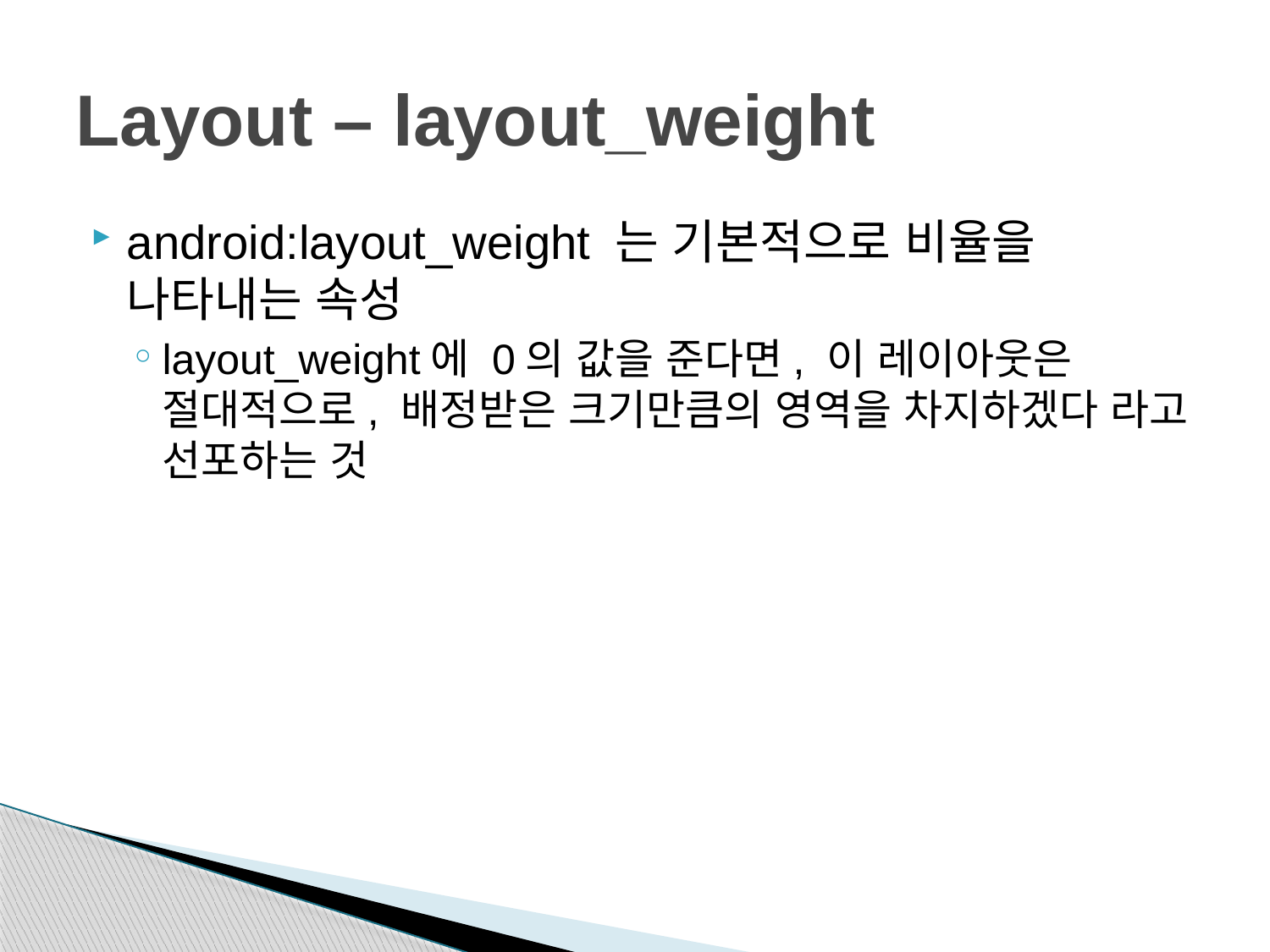

# Layout – layout_weight
android:layout_weight 는 기본적으로 비율을 나타내는 속성
layout_weight에 0의 값을 준다면, 이 레이아웃은 절대적으로, 배정받은 크기만큼의 영역을 차지하겠다 라고 선포하는 것